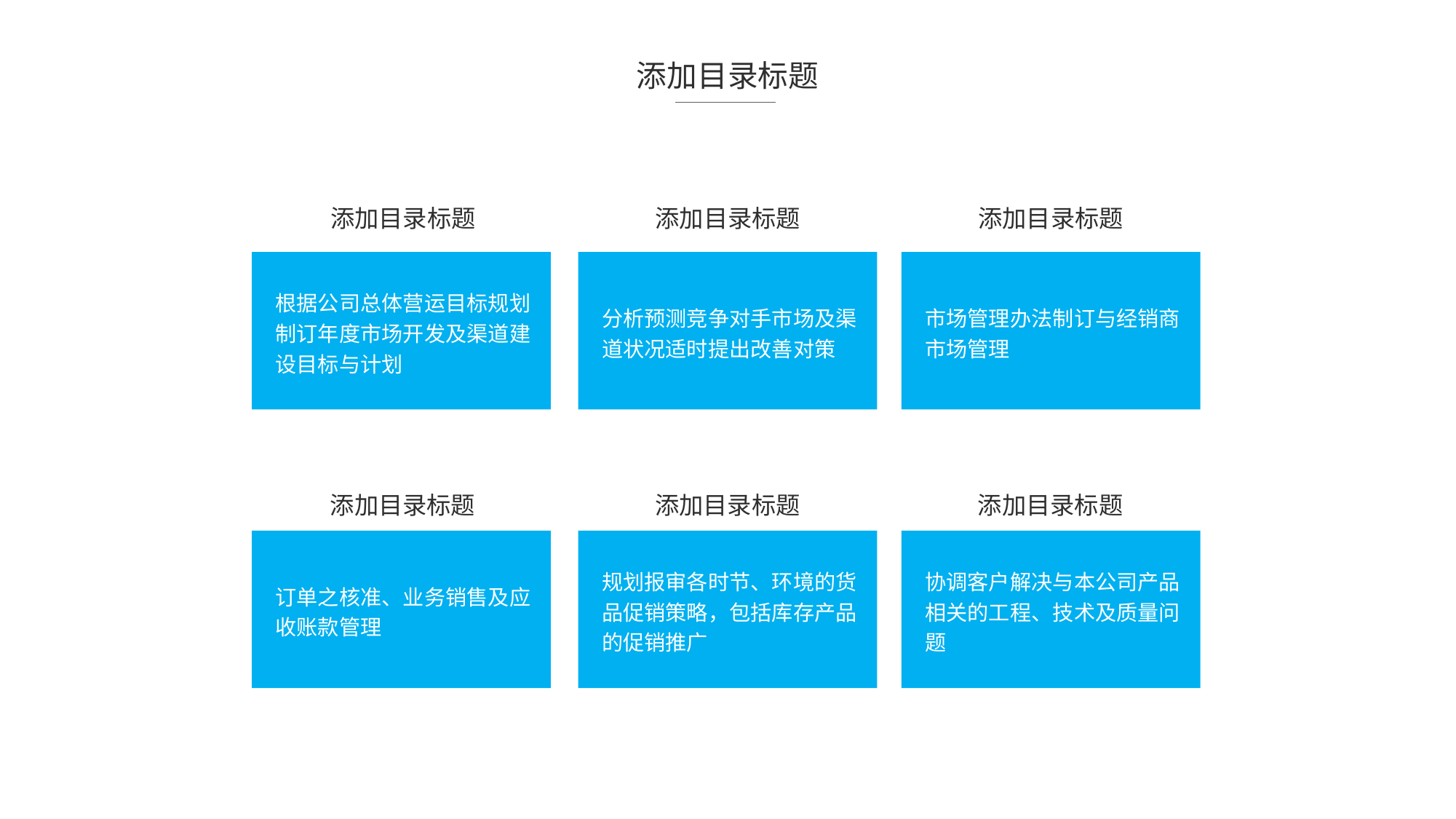

添加目录标题
添加目录标题
添加目录标题
添加目录标题
根据公司总体营运目标规划制订年度市场开发及渠道建设目标与计划
分析预测竞争对手市场及渠道状况适时提出改善对策
市场管理办法制订与经销商市场管理
添加目录标题
添加目录标题
添加目录标题
订单之核准、业务销售及应收账款管理
规划报审各时节、环境的货品促销策略，包括库存产品的促销推广
协调客户解决与本公司产品相关的工程、技术及质量问题
.